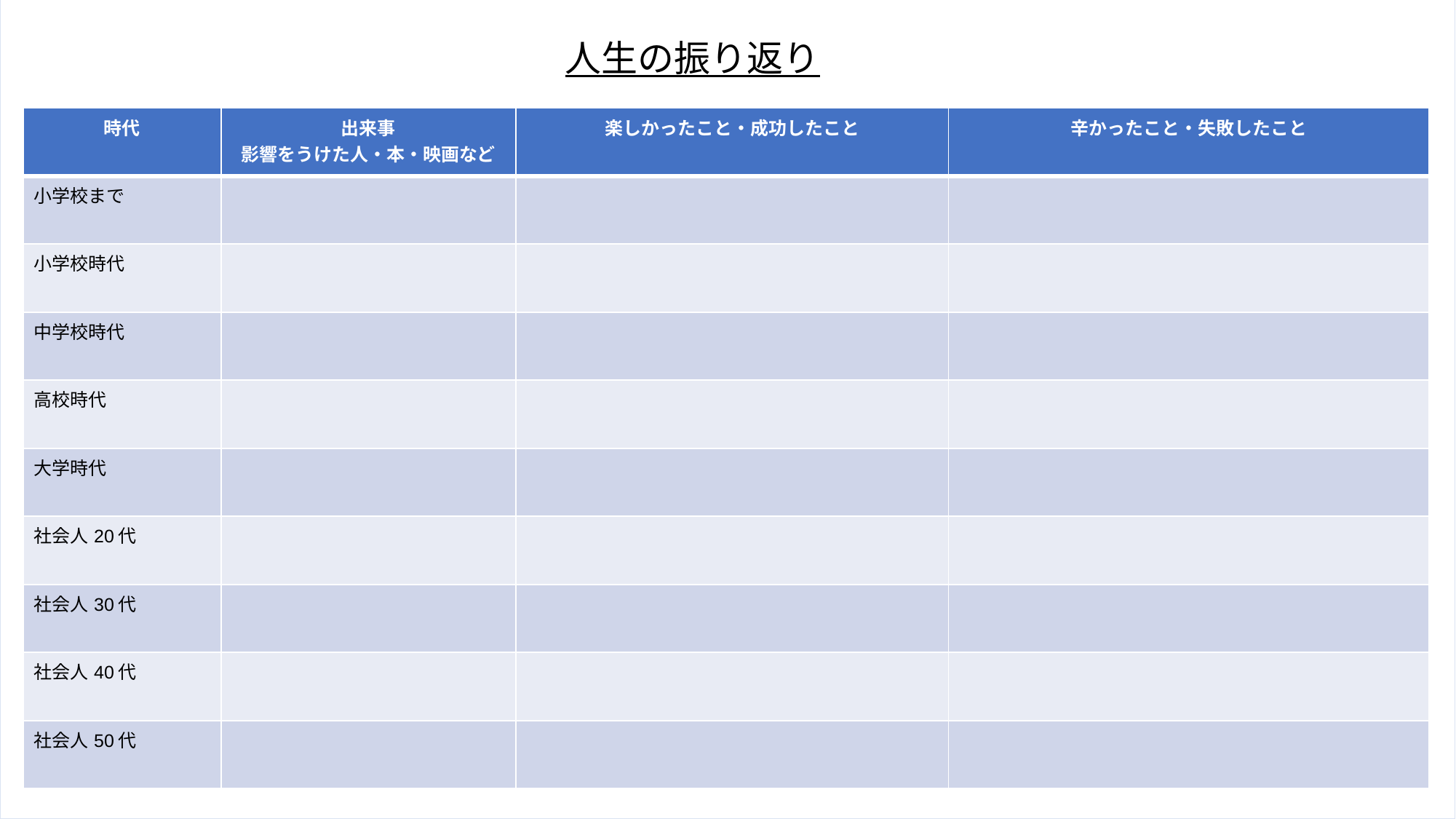

人生の振り返り
| 時代 | 出来事 影響をうけた人・本・映画など | 楽しかったこと・成功したこと | 辛かったこと・失敗したこと |
| --- | --- | --- | --- |
| 小学校まで |  |  |  |
| 小学校時代 |  |  |  |
| 中学校時代 |  |  |  |
| 高校時代 |  |  |  |
| 大学時代 |  |  |  |
| 社会人20代 |  |  |  |
| 社会人30代 |  |  |  |
| 社会人40代 |  |  |  |
| 社会人50代 |  |  |  |